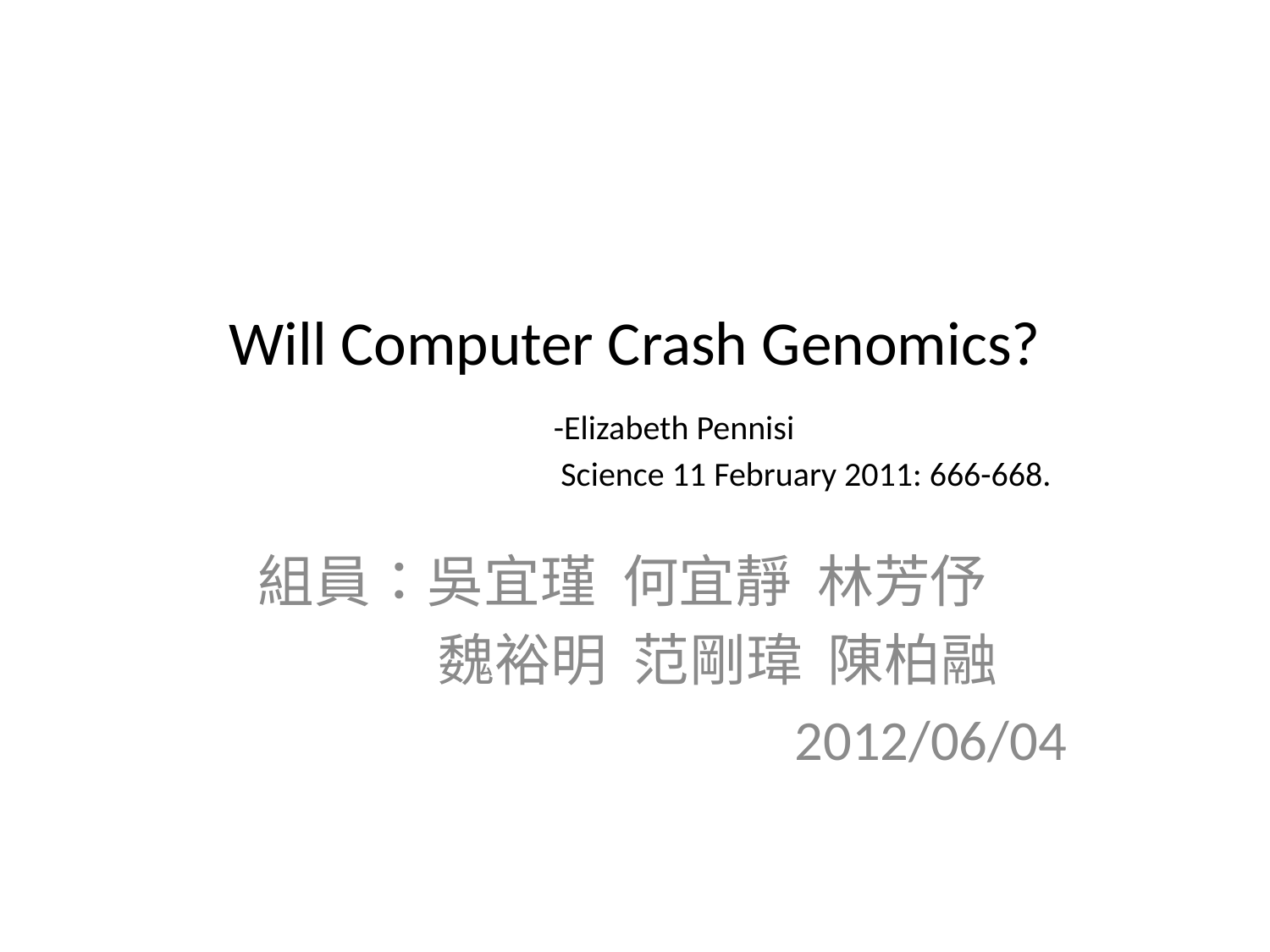

# Will Computer Crash Genomics? -Elizabeth Pennisi   Science 11 February 2011: 666-668.
組員：吳宜瑾  何宜靜  林芳伃
            魏裕明  范剛瑋  陳柏融
2012/06/04